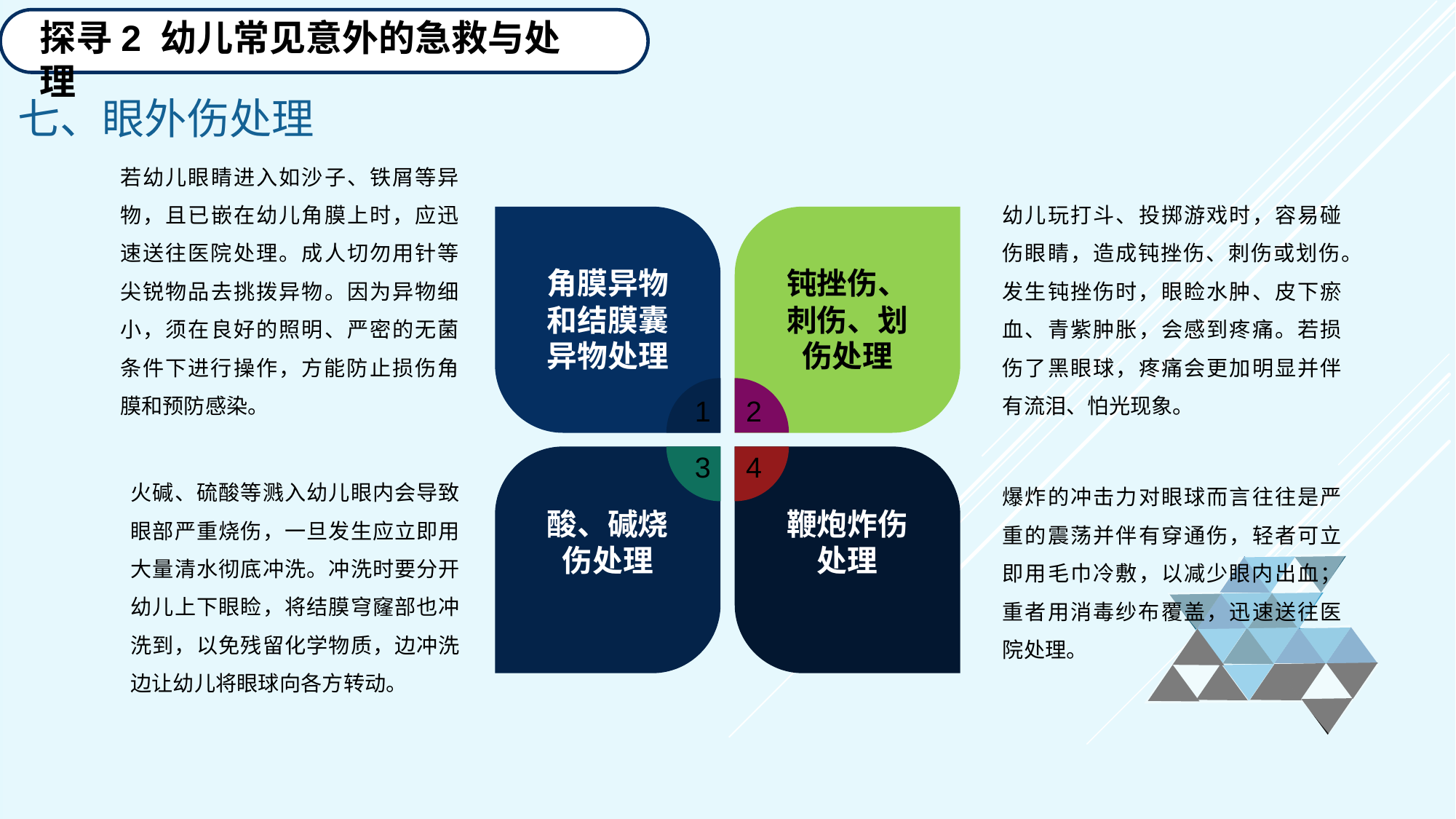

探寻2 幼儿常见意外的急救与处理
七、眼外伤处理
若幼儿眼睛进入如沙子、铁屑等异物，且已嵌在幼儿角膜上时，应迅速送往医院处理。成人切勿用针等尖锐物品去挑拨异物。因为异物细小，须在良好的照明、严密的无菌条件下进行操作，方能防止损伤角膜和预防感染。
幼儿玩打斗、投掷游戏时，容易碰伤眼睛，造成钝挫伤、刺伤或划伤。发生钝挫伤时，眼睑水肿、皮下瘀血、青紫肿胀，会感到疼痛。若损伤了黑眼球，疼痛会更加明显并伴有流泪、怕光现象。

角膜异物和结膜囊异物处理
钝挫伤、刺伤、划伤处理

1
2

3
4
火碱、硫酸等溅入幼儿眼内会导致眼部严重烧伤，一旦发生应立即用大量清水彻底冲洗。冲洗时要分开幼儿上下眼睑，将结膜穹窿部也冲洗到，以免残留化学物质，边冲洗边让幼儿将眼球向各方转动。
爆炸的冲击力对眼球而言往往是严重的震荡并伴有穿通伤，轻者可立即用毛巾冷敷，以减少眼内出血；重者用消毒纱布覆盖，迅速送往医院处理。
酸、碱烧伤处理
鞭炮炸伤处理
延迟符